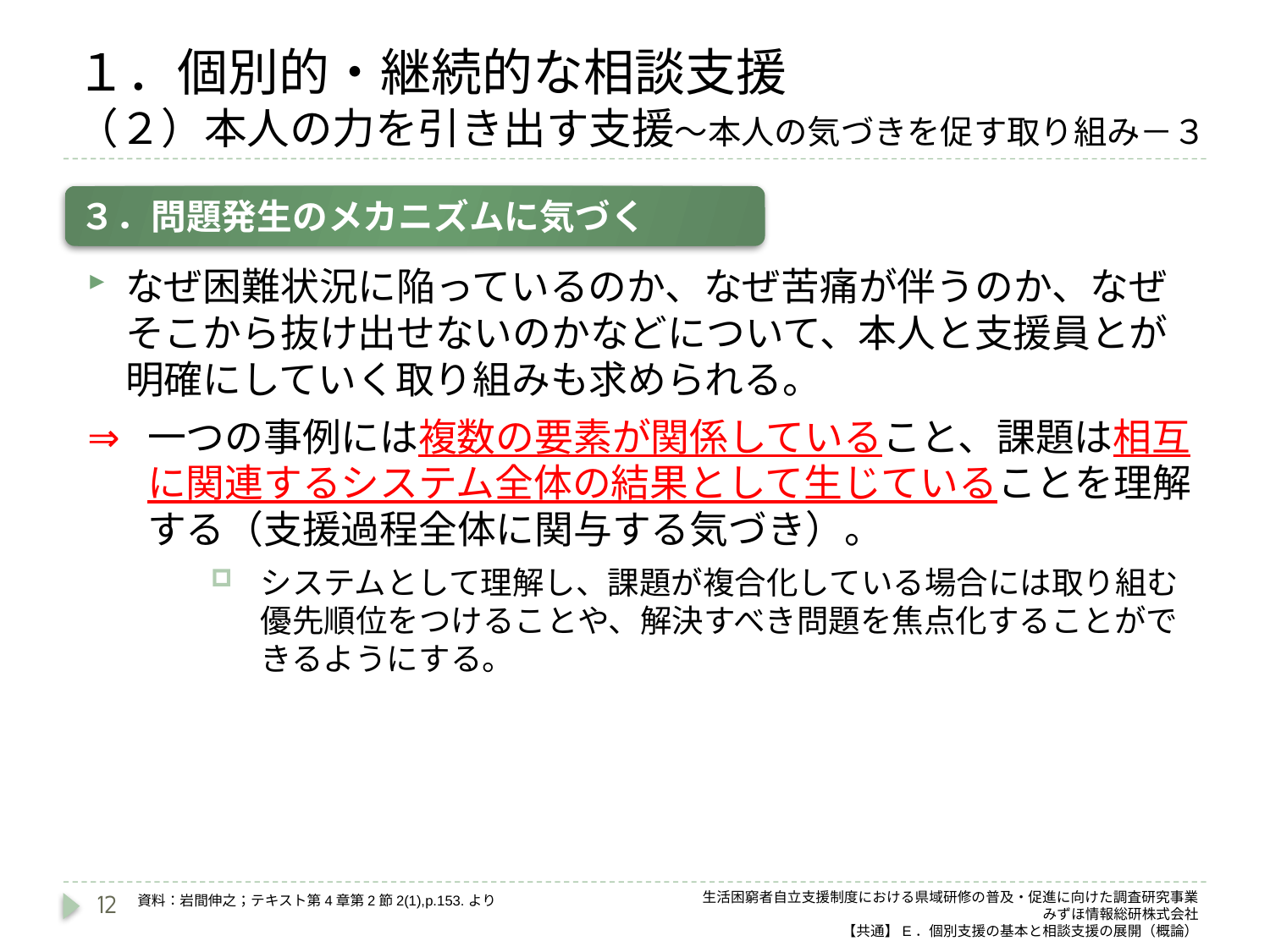

# １．個別的・継続的な相談支援 （２）本人の力を引き出す支援～本人の気づきを促す取り組み－３
３．問題発生のメカニズムに気づく
なぜ困難状況に陥っているのか、なぜ苦痛が伴うのか、なぜそこから抜け出せないのかなどについて、本人と支援員とが明確にしていく取り組みも求められる。
⇒

一つの事例には複数の要素が関係していること、課題は相互に関連するシステム全体の結果として生じていることを理解する（支援過程全体に関与する気づき）。
システムとして理解し、課題が複合化している場合には取り組む優先順位をつけることや、解決すべき問題を焦点化することができるようにする。
12
生活困窮者自立支援制度における県域研修の普及・促進に向けた調査研究事業
みずほ情報総研株式会社
【共通】E．個別支援の基本と相談支援の展開（概論）
資料：岩間伸之；テキスト第4章第2節2(1),p.153.より